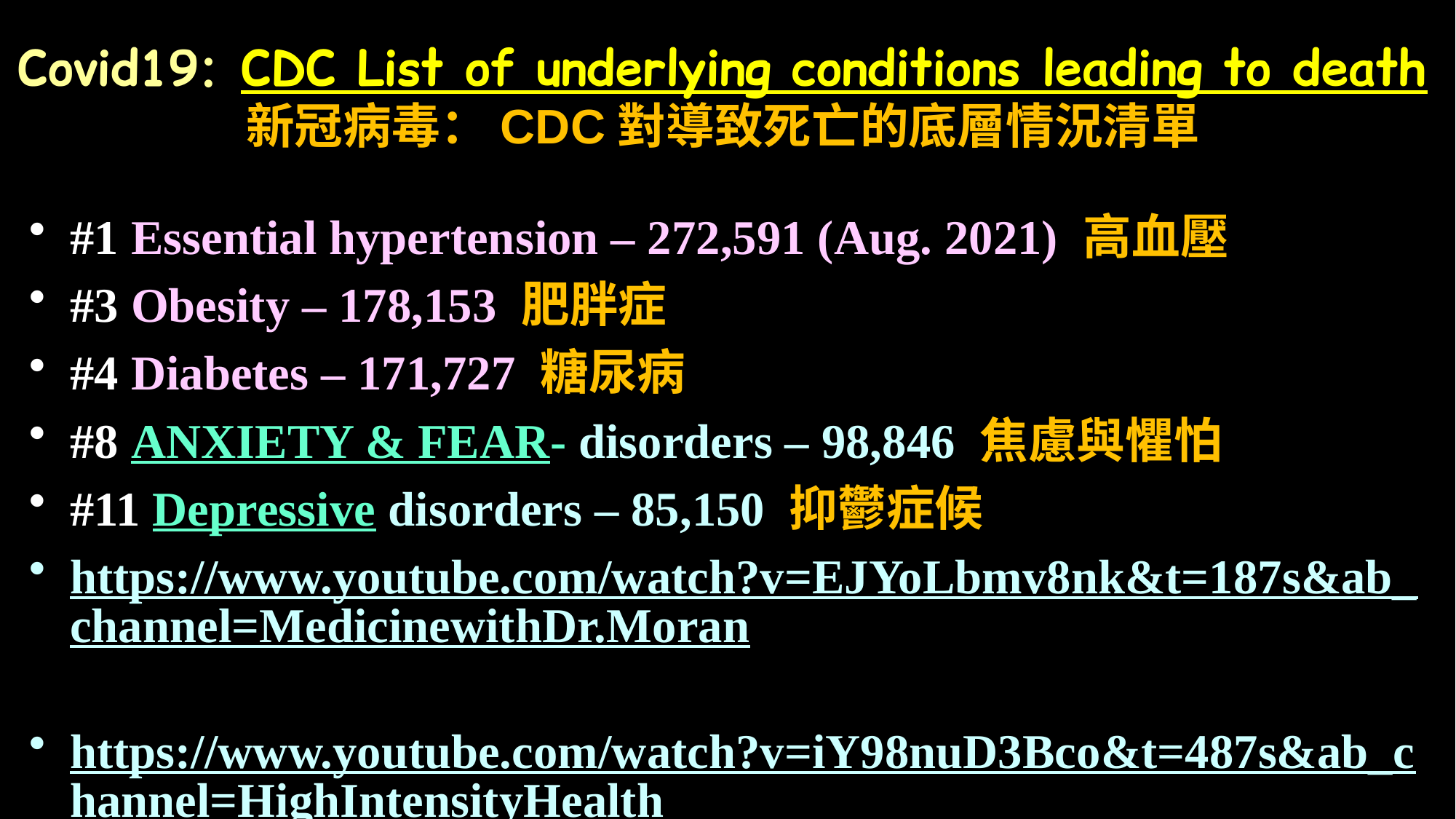

# Covid19: CDC List of underlying conditions leading to death 新冠病毒：CDC對導致死亡的底層情況清單
#1 Essential hypertension – 272,591 (Aug. 2021) 高血壓
#3 Obesity – 178,153 肥胖症
#4 Diabetes – 171,727 糖尿病
#8 ANXIETY & FEAR- disorders – 98,846 焦慮與懼怕
#11 Depressive disorders – 85,150 抑鬱症候
https://www.youtube.com/watch?v=EJYoLbmv8nk&t=187s&ab_channel=MedicinewithDr.Moran
https://www.youtube.com/watch?v=iY98nuD3Bco&t=487s&ab_channel=HighIntensityHealth